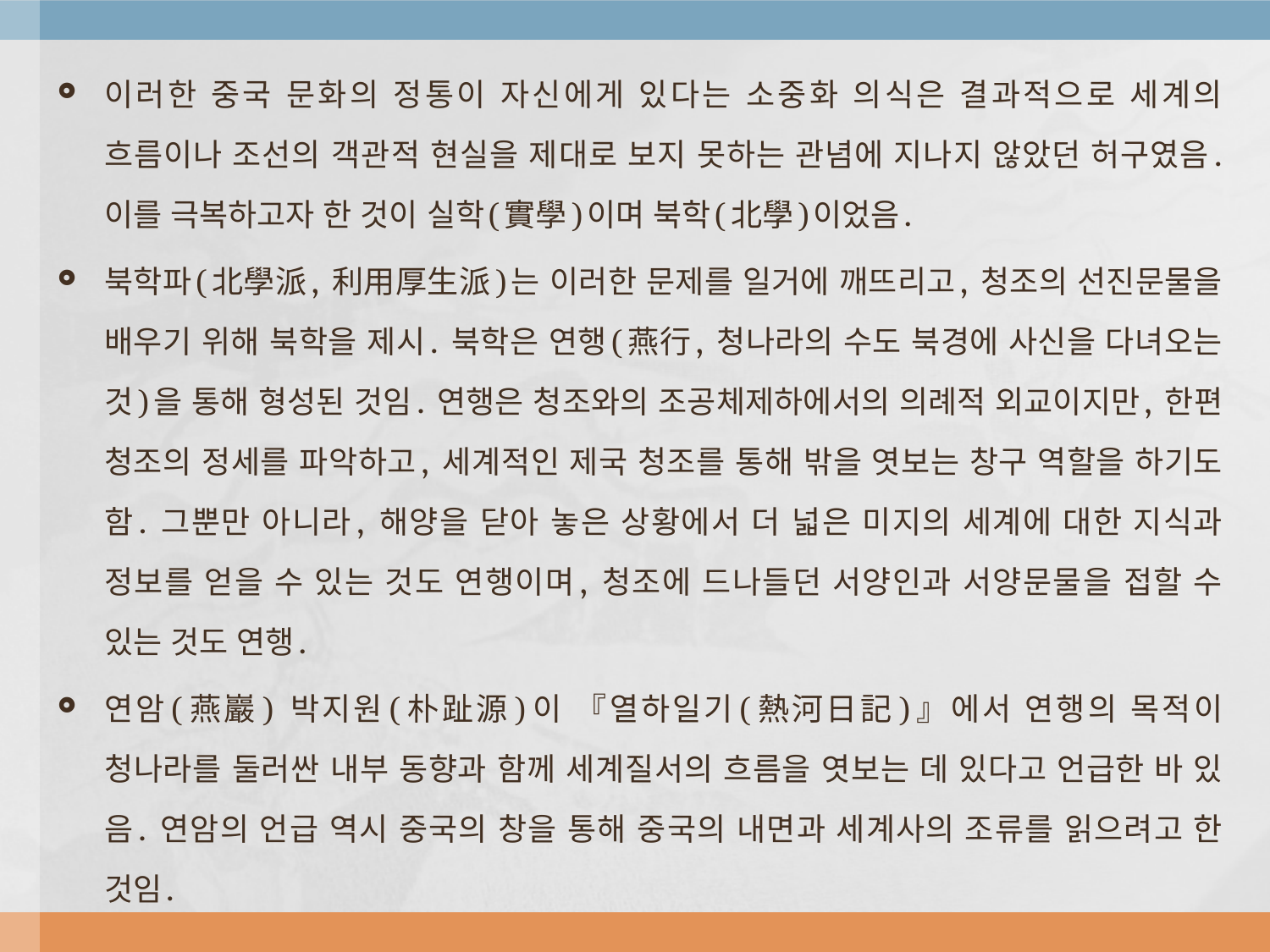

이러한 중국 문화의 정통이 자신에게 있다는 소중화 의식은 결과적으로 세계의 흐름이나 조선의 객관적 현실을 제대로 보지 못하는 관념에 지나지 않았던 허구였음. 이를 극복하고자 한 것이 실학(實學)이며 북학(北學)이었음.
북학파(北學派, 利用厚生派)는 이러한 문제를 일거에 깨뜨리고, 청조의 선진문물을 배우기 위해 북학을 제시. 북학은 연행(燕行, 청나라의 수도 북경에 사신을 다녀오는 것)을 통해 형성된 것임. 연행은 청조와의 조공체제하에서의 의례적 외교이지만, 한편 청조의 정세를 파악하고, 세계적인 제국 청조를 통해 밖을 엿보는 창구 역할을 하기도 함. 그뿐만 아니라, 해양을 닫아 놓은 상황에서 더 넓은 미지의 세계에 대한 지식과 정보를 얻을 수 있는 것도 연행이며, 청조에 드나들던 서양인과 서양문물을 접할 수 있는 것도 연행.
연암(燕巖) 박지원(朴趾源)이 『열하일기(熱河日記)』에서 연행의 목적이 청나라를 둘러싼 내부 동향과 함께 세계질서의 흐름을 엿보는 데 있다고 언급한 바 있음. 연암의 언급 역시 중국의 창을 통해 중국의 내면과 세계사의 조류를 읽으려고 한 것임.